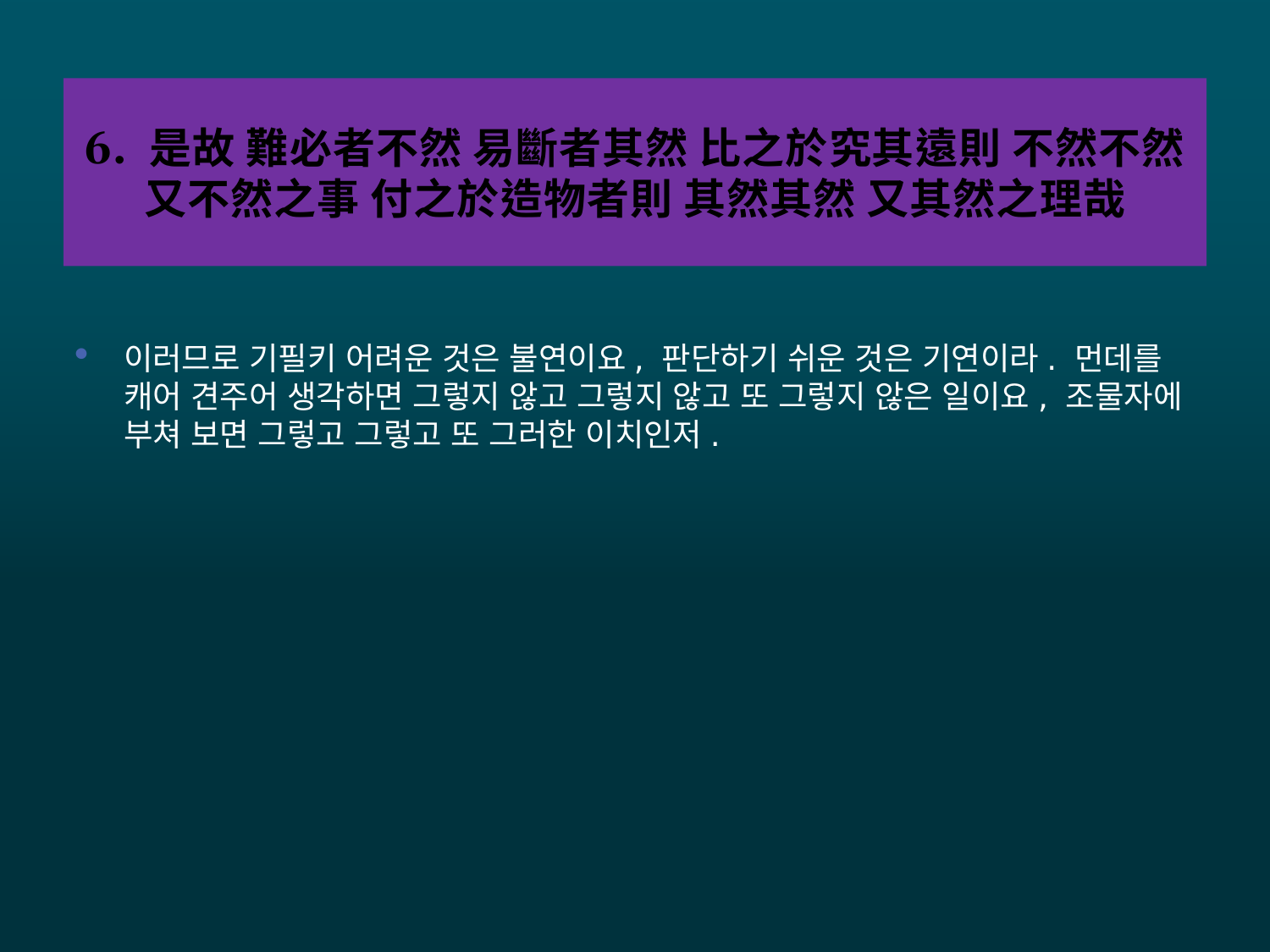

# 6. 是故 難必者不然 易斷者其然 比之於究其遠則 不然不然 又不然之事 付之於造物者則 其然其然 又其然之理哉
이러므로 기필키 어려운 것은 불연이요, 판단하기 쉬운 것은 기연이라. 먼데를 캐어 견주어 생각하면 그렇지 않고 그렇지 않고 또 그렇지 않은 일이요, 조물자에 부쳐 보면 그렇고 그렇고 또 그러한 이치인저.